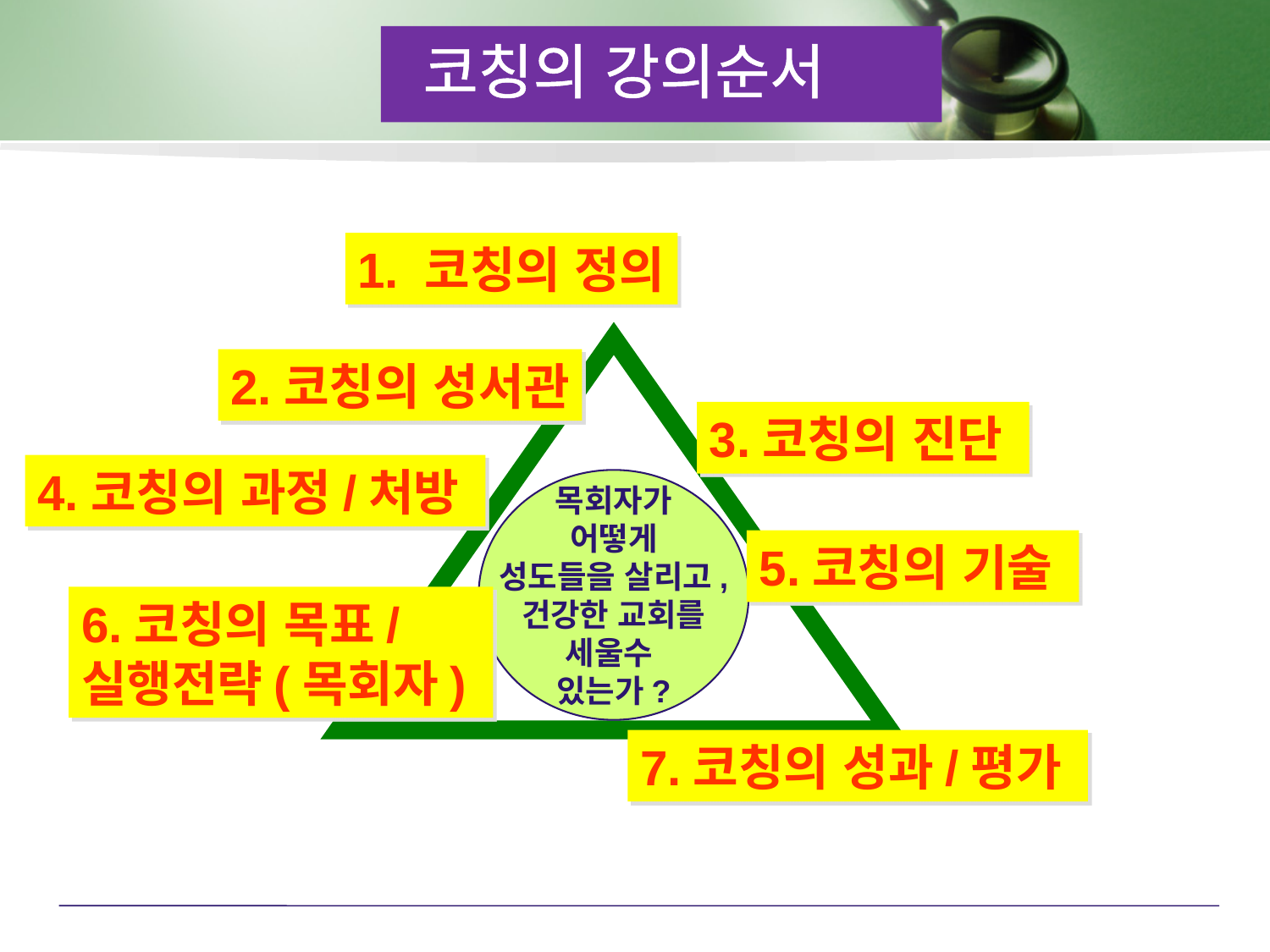

코칭의 강의순서
1. 코칭의 정의

2.코칭의 성서관
3.코칭의 진단
4.코칭의 과정/처방

목회자가
어떻게
성도들을 살리고,
건강한 교회를
세울수
있는가?

5.코칭의 기술
6.코칭의 목표/
실행전략(목회자)
7.코칭의 성과/평가